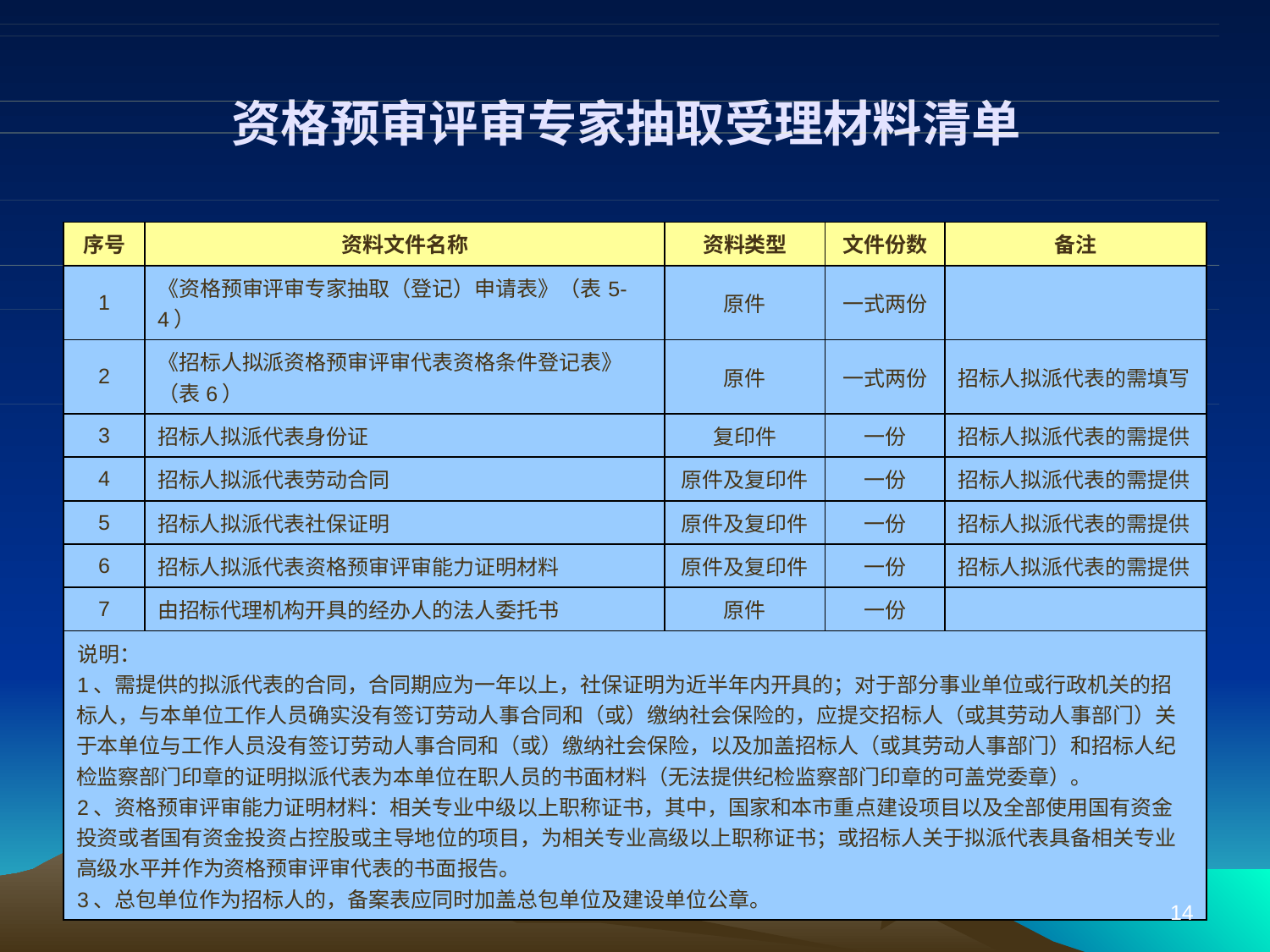

# 资格预审评审专家抽取受理材料清单

| 序号 | 资料文件名称 | 资料类型 | 文件份数 | 备注 |
| --- | --- | --- | --- | --- |
| 1 | 《资格预审评审专家抽取（登记）申请表》（表5-4） | 原件 | 一式两份 |  |
| 2 | 《招标人拟派资格预审评审代表资格条件登记表》（表6） | 原件 | 一式两份 | 招标人拟派代表的需填写 |
| 3 | 招标人拟派代表身份证 | 复印件 | 一份 | 招标人拟派代表的需提供 |
| 4 | 招标人拟派代表劳动合同 | 原件及复印件 | 一份 | 招标人拟派代表的需提供 |
| 5 | 招标人拟派代表社保证明 | 原件及复印件 | 一份 | 招标人拟派代表的需提供 |
| 6 | 招标人拟派代表资格预审评审能力证明材料 | 原件及复印件 | 一份 | 招标人拟派代表的需提供 |
| 7 | 由招标代理机构开具的经办人的法人委托书 | 原件 | 一份 |  |
| 说明： 1、需提供的拟派代表的合同，合同期应为一年以上，社保证明为近半年内开具的；对于部分事业单位或行政机关的招标人，与本单位工作人员确实没有签订劳动人事合同和（或）缴纳社会保险的，应提交招标人（或其劳动人事部门）关于本单位与工作人员没有签订劳动人事合同和（或）缴纳社会保险，以及加盖招标人（或其劳动人事部门）和招标人纪检监察部门印章的证明拟派代表为本单位在职人员的书面材料（无法提供纪检监察部门印章的可盖党委章）。 2、资格预审评审能力证明材料：相关专业中级以上职称证书，其中，国家和本市重点建设项目以及全部使用国有资金投资或者国有资金投资占控股或主导地位的项目，为相关专业高级以上职称证书；或招标人关于拟派代表具备相关专业高级水平并作为资格预审评审代表的书面报告。 3、总包单位作为招标人的，备案表应同时加盖总包单位及建设单位公章。 |  |  |  |  |

14